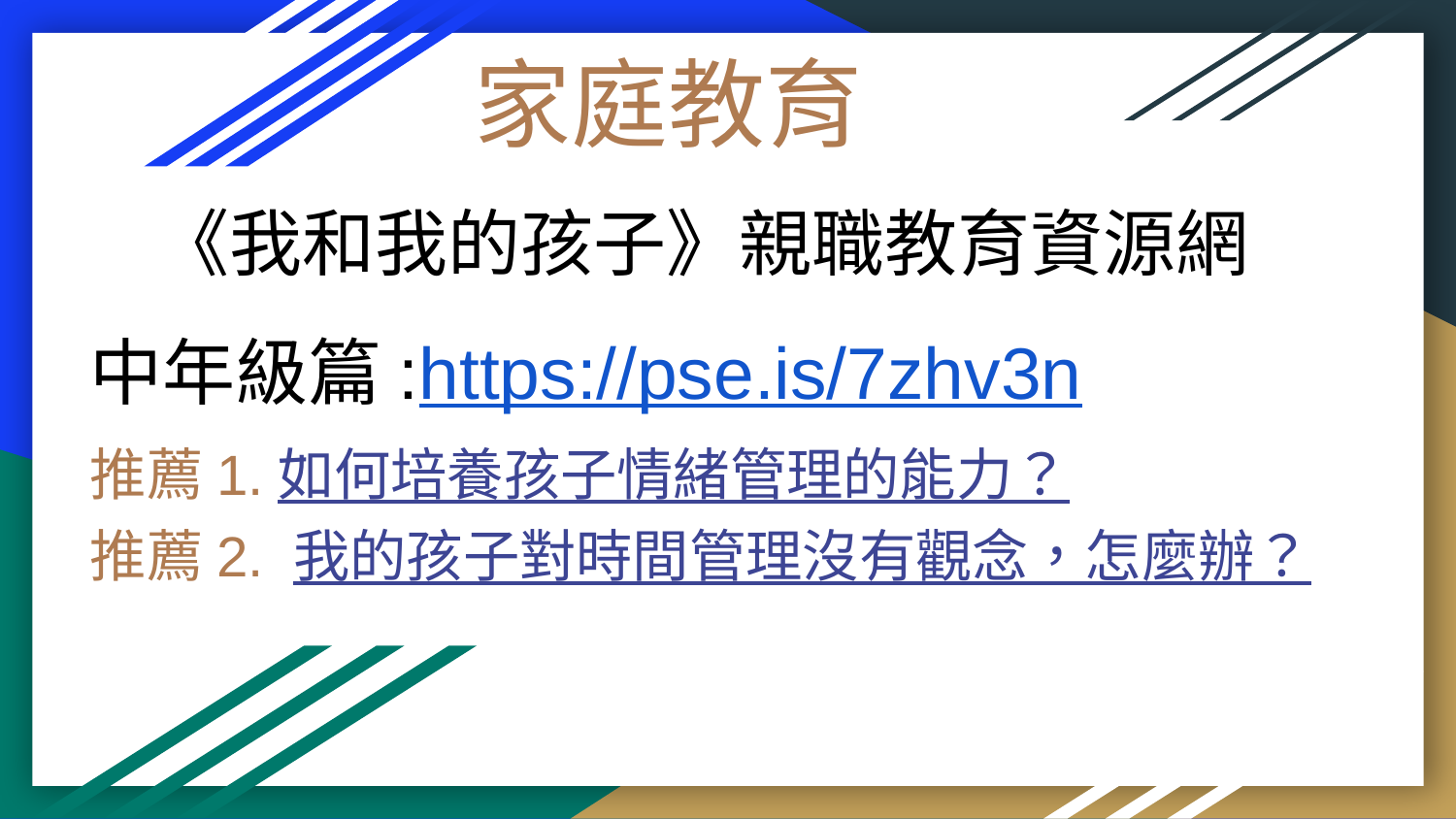

# 家庭教育
《我和我的孩子》親職教育資源網
中年級篇:https://pse.is/7zhv3n
推薦1.如何培養孩子情緒管理的能力？
推薦2. 我的孩子對時間管理沒有觀念，怎麼辦？